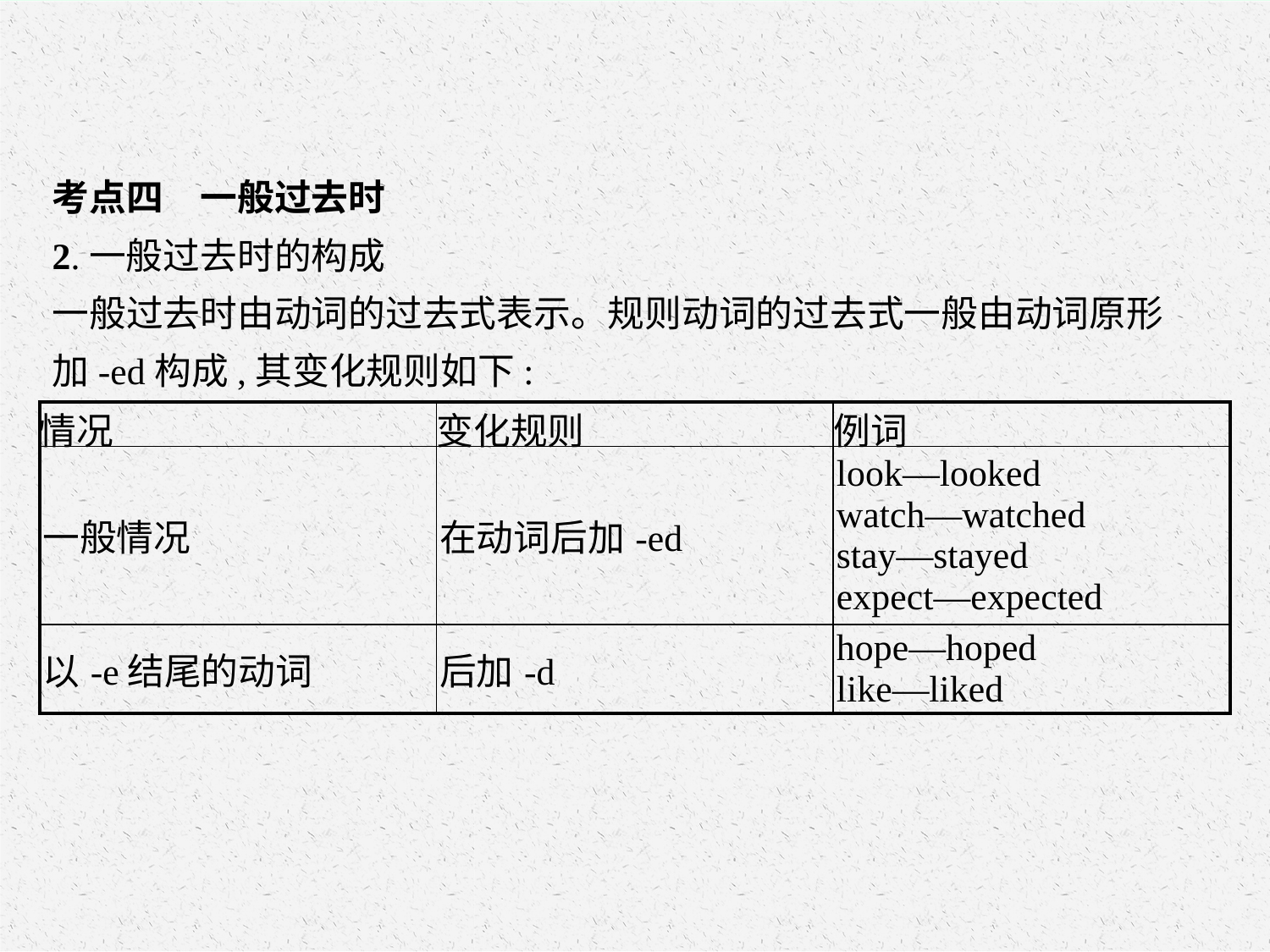

考点四　一般过去时
2.一般过去时的构成
一般过去时由动词的过去式表示。规则动词的过去式一般由动词原形加-ed构成,其变化规则如下:
| 情况 | 变化规则 | 例词 |
| --- | --- | --- |
| 一般情况 | 在动词后加-ed | look—looked watch—watched stay—stayed expect—expected |
| 以-e结尾的动词 | 后加-d | hope—hoped like—liked |